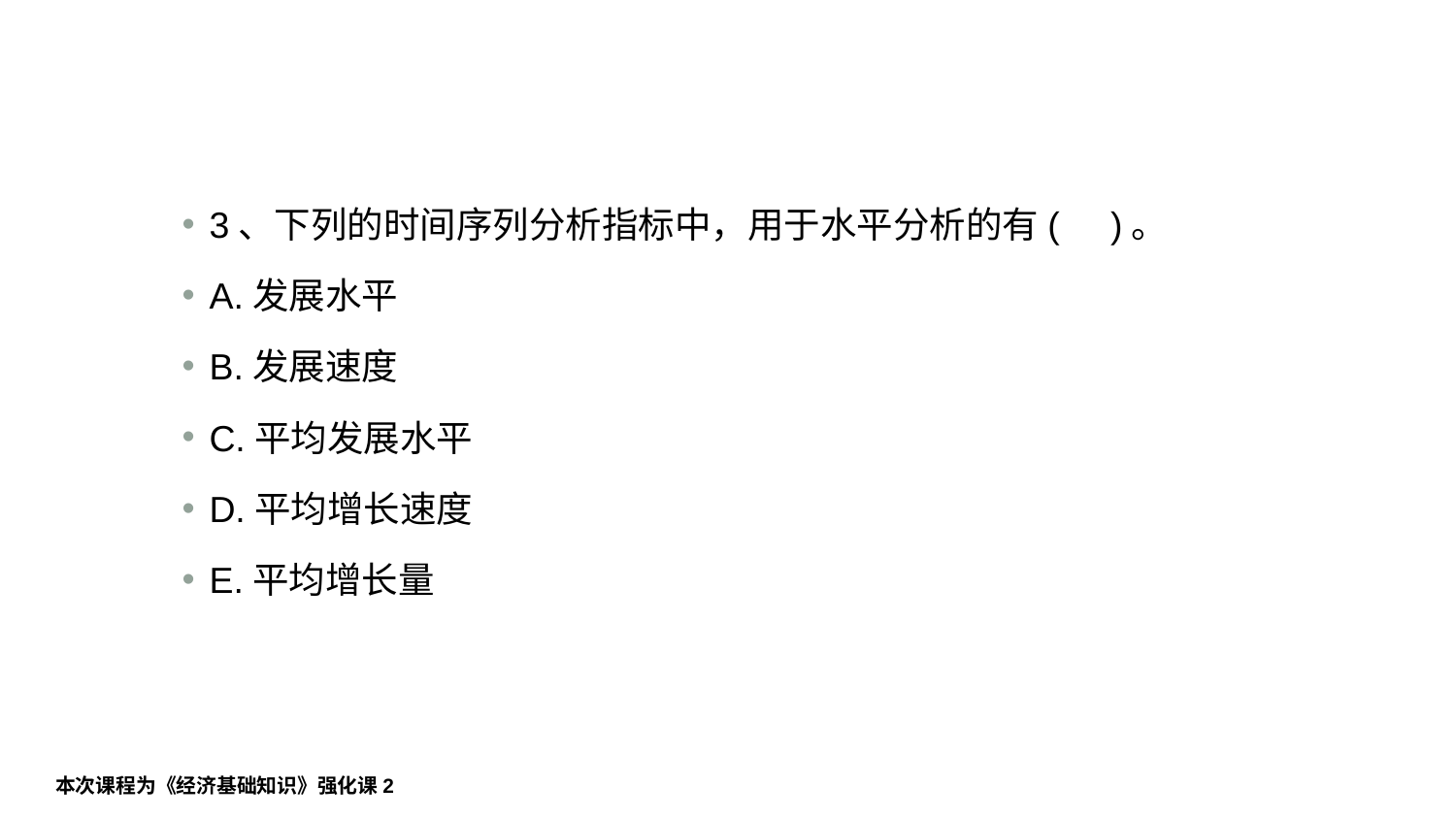

#
3、下列的时间序列分析指标中，用于水平分析的有(     )。
A.发展水平
B.发展速度
C.平均发展水平
D.平均增长速度
E.平均增长量